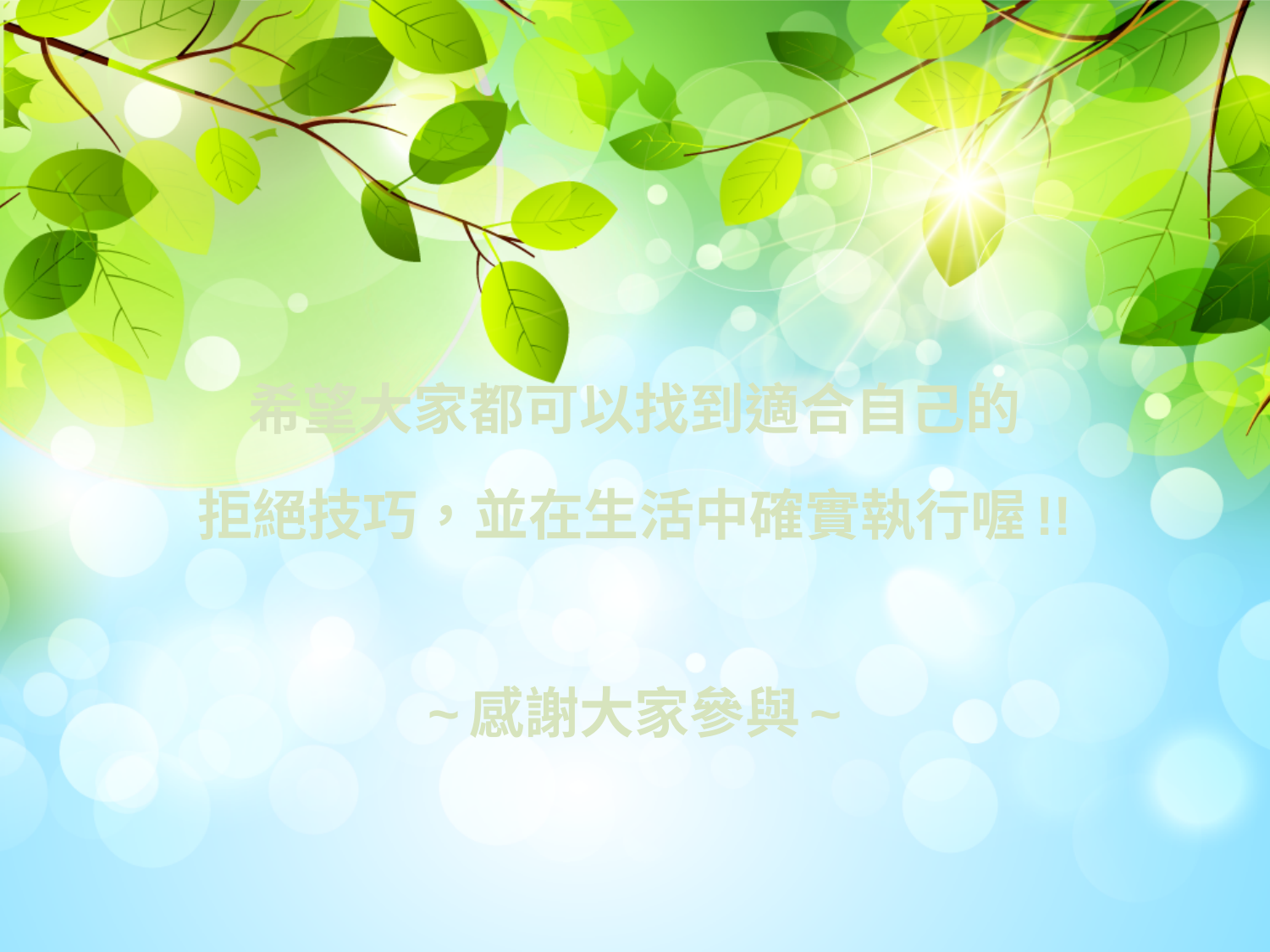

希望大家都可以找到適合自己的
拒絕技巧，並在生活中確實執行喔!!

~感謝大家參與~